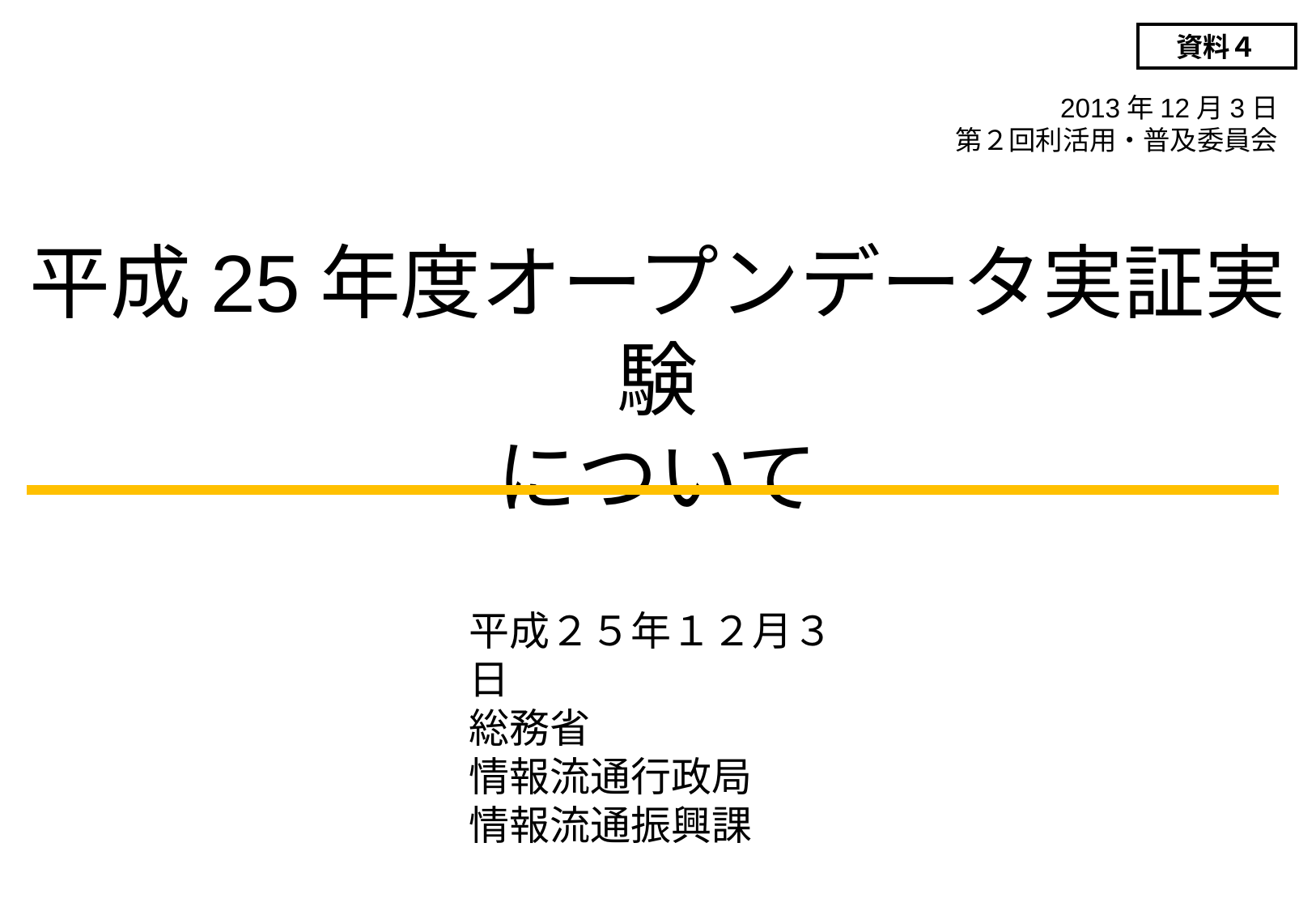

資料４
2013年12月3日
第２回利活用・普及委員会
平成25年度オープンデータ実証実験
について
平成２５年１２月３日
総務省
情報流通行政局
情報流通振興課